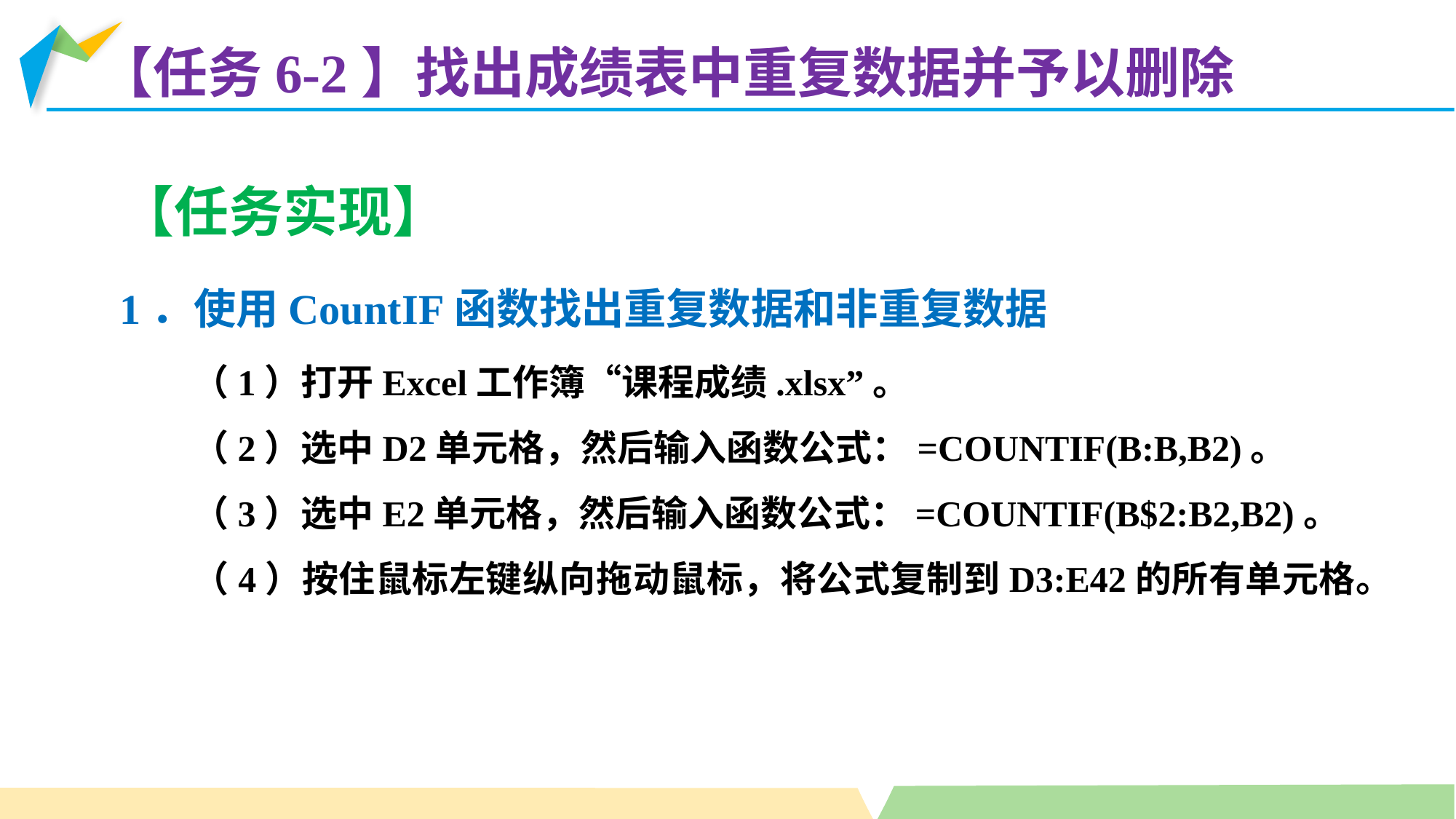

【任务6-2】找出成绩表中重复数据并予以删除
【任务实现】
1．使用CountIF函数找出重复数据和非重复数据
（1）打开Excel工作簿“课程成绩.xlsx”。
（2）选中D2单元格，然后输入函数公式：=COUNTIF(B:B,B2)。
（3）选中E2单元格，然后输入函数公式：=COUNTIF(B$2:B2,B2)。
（4）按住鼠标左键纵向拖动鼠标，将公式复制到D3:E42的所有单元格。